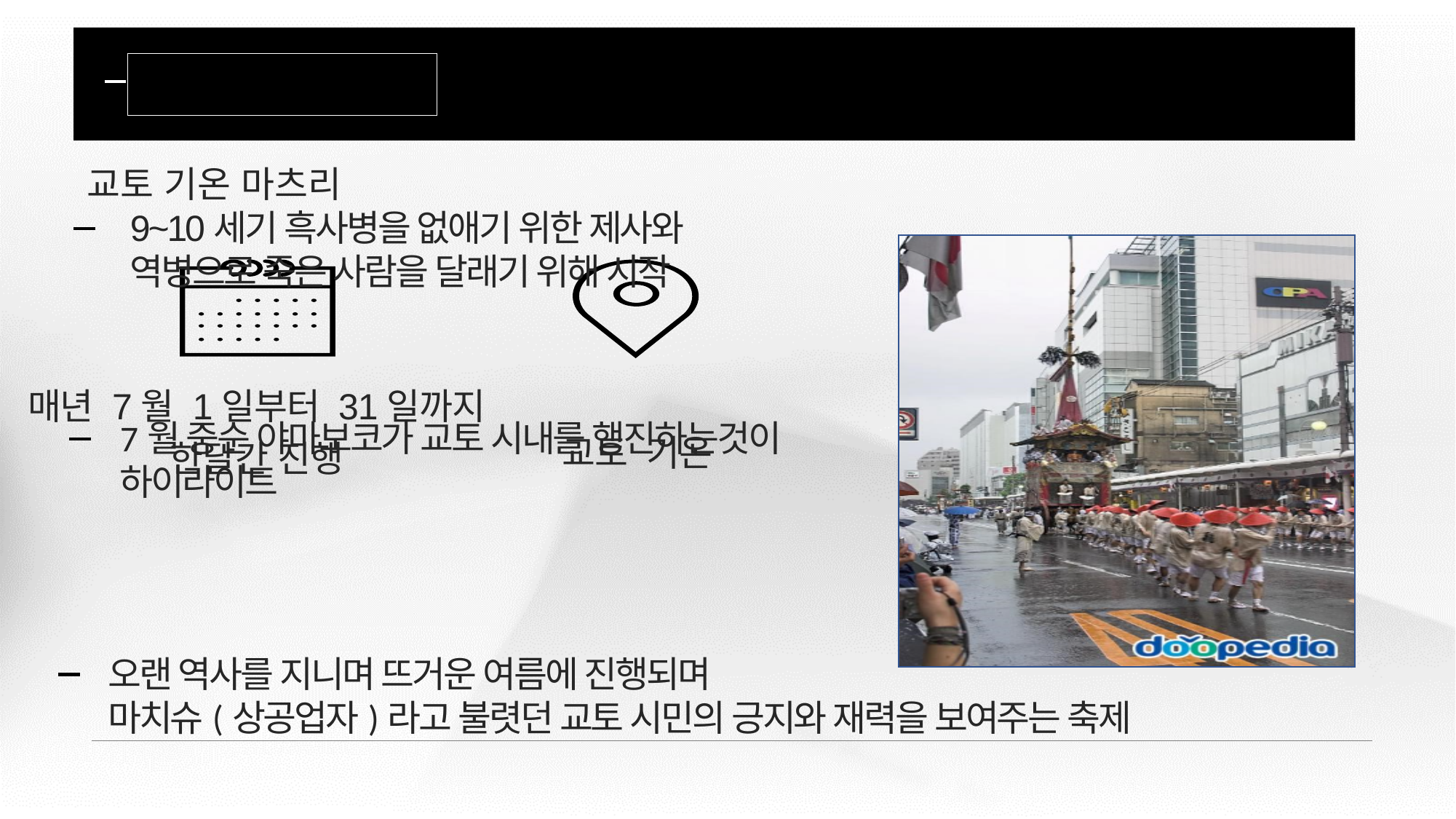

ANALYSIS

일본 3대 마츠리
ANALYSIS
방향성 제시
ANALYSIS
CONCEPT
IDEATION
PRODUCT
PROMOTION
교토 기온 마츠리

매년 7월 1일부터 31일까지
한달간 진행
교토  기온
9~10세기 흑사병을 없애기 위한 제사와
역병으로 죽은 사람을 달래기 위해 시작

7월 중순 야마보코가 교토 시내를 행진하는것이
하이라이트
오랜 역사를 지니며 뜨거운 여름에 진행되며
마치슈(상공업자)라고 불렷던 교토 시민의 긍지와 재력을 보여주는 축제